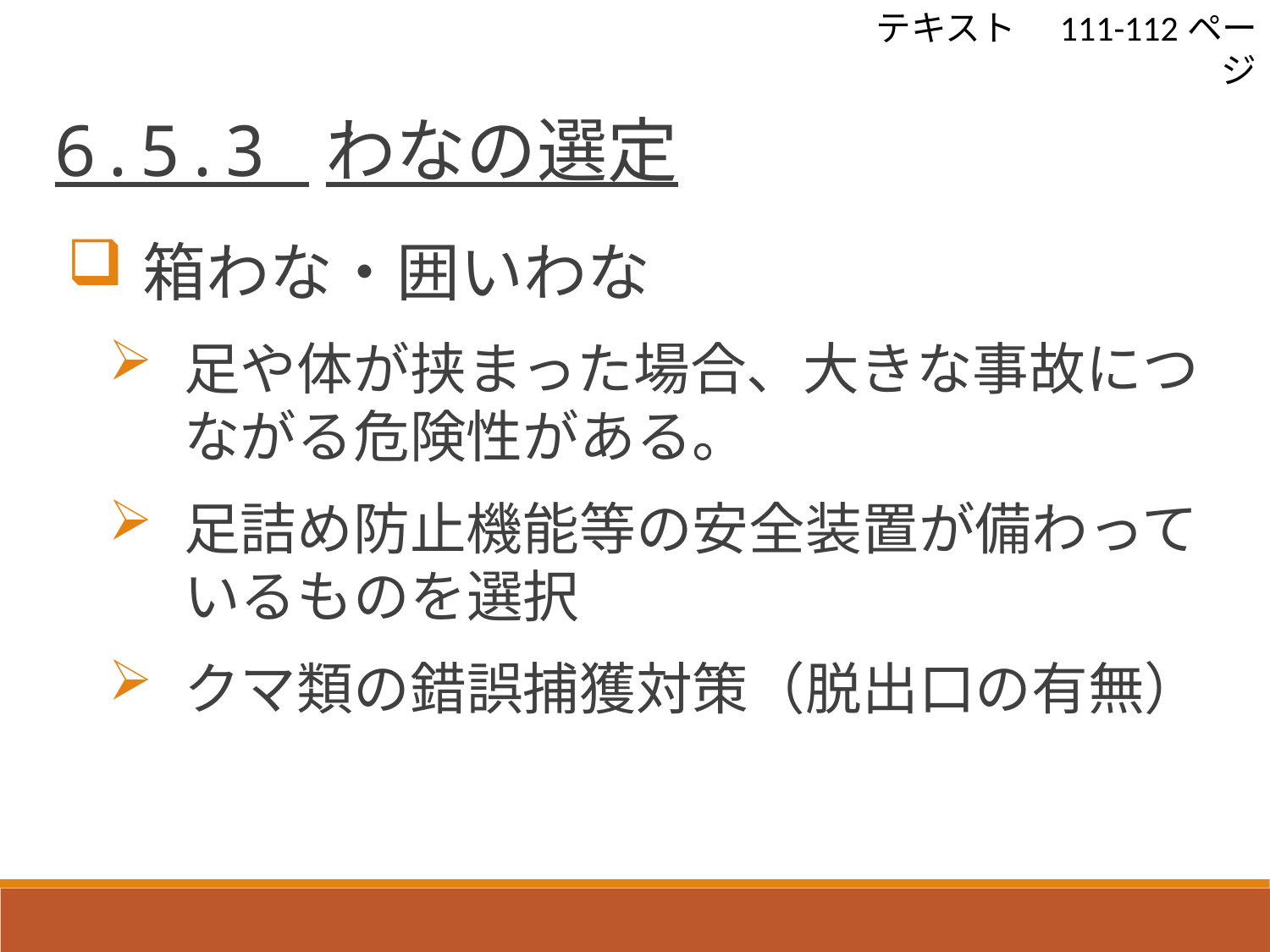

テキスト　111-112ページ
 6.5.3 わなの選定
箱わな・囲いわな
足や体が挟まった場合、大きな事故につながる危険性がある。
足詰め防止機能等の安全装置が備わっているものを選択
クマ類の錯誤捕獲対策（脱出口の有無）